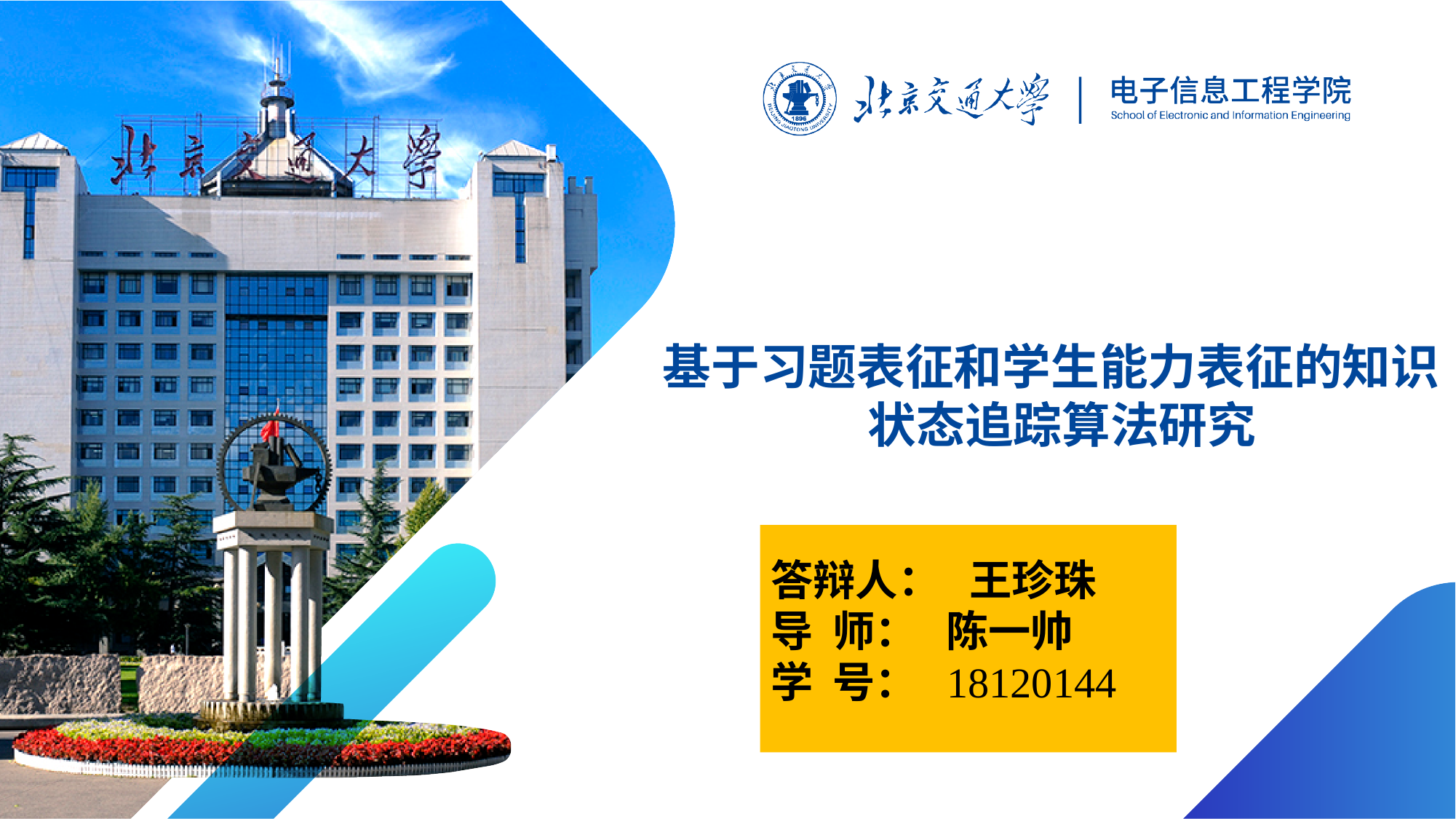

基于习题表征和学生能力表征的知识   状态追踪算法研究

答辩人：   王珍珠
导  师：   陈一帅
学  号：  18120144